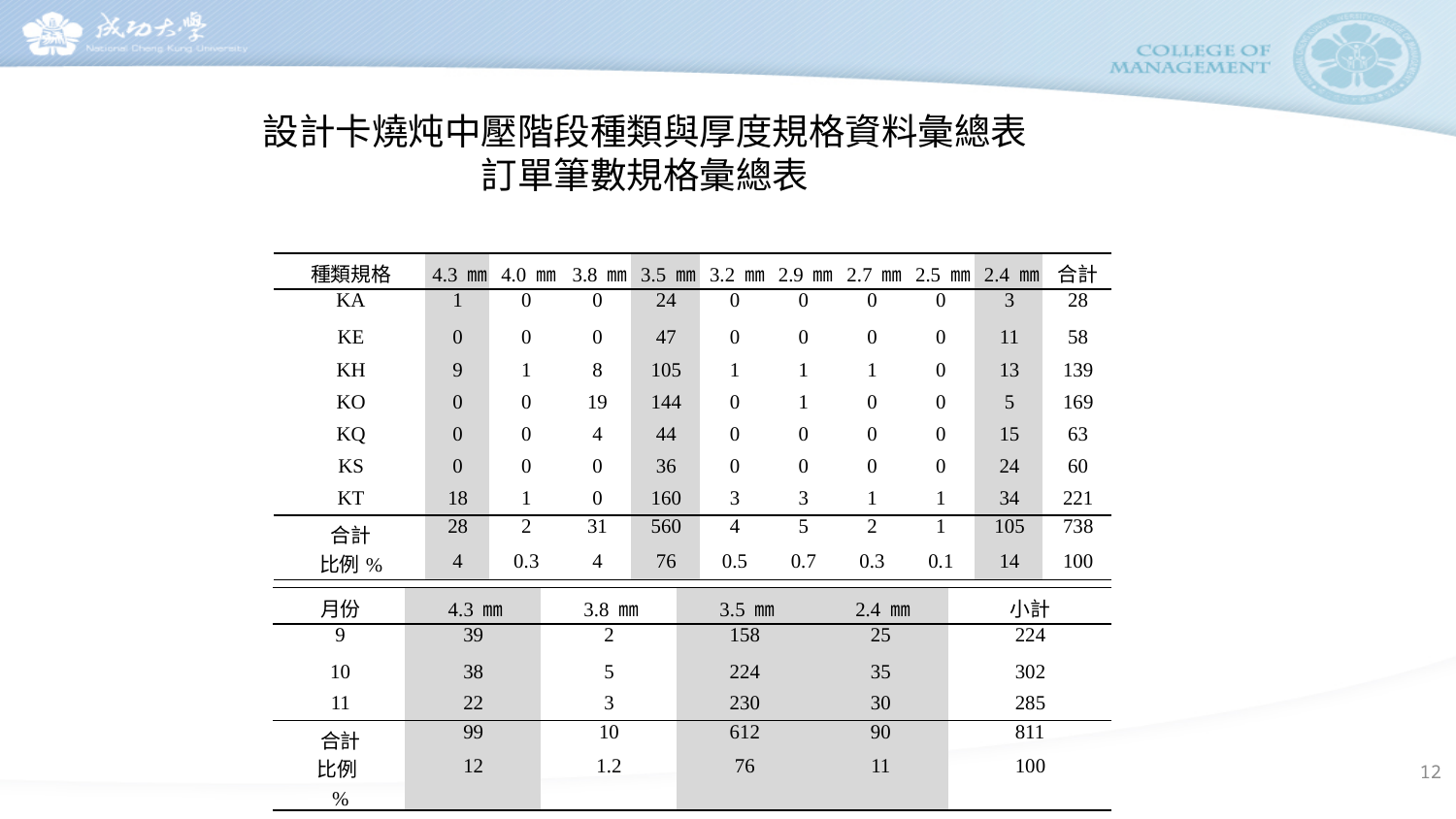

# 設計卡燒炖中壓階段種類與厚度規格資料彙總表 訂單筆數規格彙總表

| 種類規格 | 4.3 ㎜ | 4.0 ㎜ | 3.8 ㎜ | 3.5 ㎜ | 3.2 ㎜ | 2.9 ㎜ | 2.7 ㎜ | 2.5 ㎜ | 2.4 ㎜ | 合計 |
| --- | --- | --- | --- | --- | --- | --- | --- | --- | --- | --- |
| KA | 1 | 0 | 0 | 24 | 0 | 0 | 0 | 0 | 3 | 28 |
| KE | 0 | 0 | 0 | 47 | 0 | 0 | 0 | 0 | 11 | 58 |
| KH | 9 | 1 | 8 | 105 | 1 | 1 | 1 | 0 | 13 | 139 |
| KO | 0 | 0 | 19 | 144 | 0 | 1 | 0 | 0 | 5 | 169 |
| KQ | 0 | 0 | 4 | 44 | 0 | 0 | 0 | 0 | 15 | 63 |
| KS | 0 | 0 | 0 | 36 | 0 | 0 | 0 | 0 | 24 | 60 |
| KT | 18 | 1 | 0 | 160 | 3 | 3 | 1 | 1 | 34 | 221 |
| 合計 | 28 | 2 | 31 | 560 | 4 | 5 | 2 | 1 | 105 | 738 |
| 比例% | 4 | 0.3 | 4 | 76 | 0.5 | 0.7 | 0.3 | 0.1 | 14 | 100 |
| 月份 | 4.3 ㎜ | 3.8 ㎜ | 3.5 ㎜ | 2.4 ㎜ | 小計 |
| --- | --- | --- | --- | --- | --- |
| 9 | 39 | 2 | 158 | 25 | 224 |
| 10 | 38 | 5 | 224 | 35 | 302 |
| 11 | 22 | 3 | 230 | 30 | 285 |
| 合計 | 99 | 10 | 612 | 90 | 811 |
| 比例% | 12 | 1.2 | 76 | 11 | 100 |
12